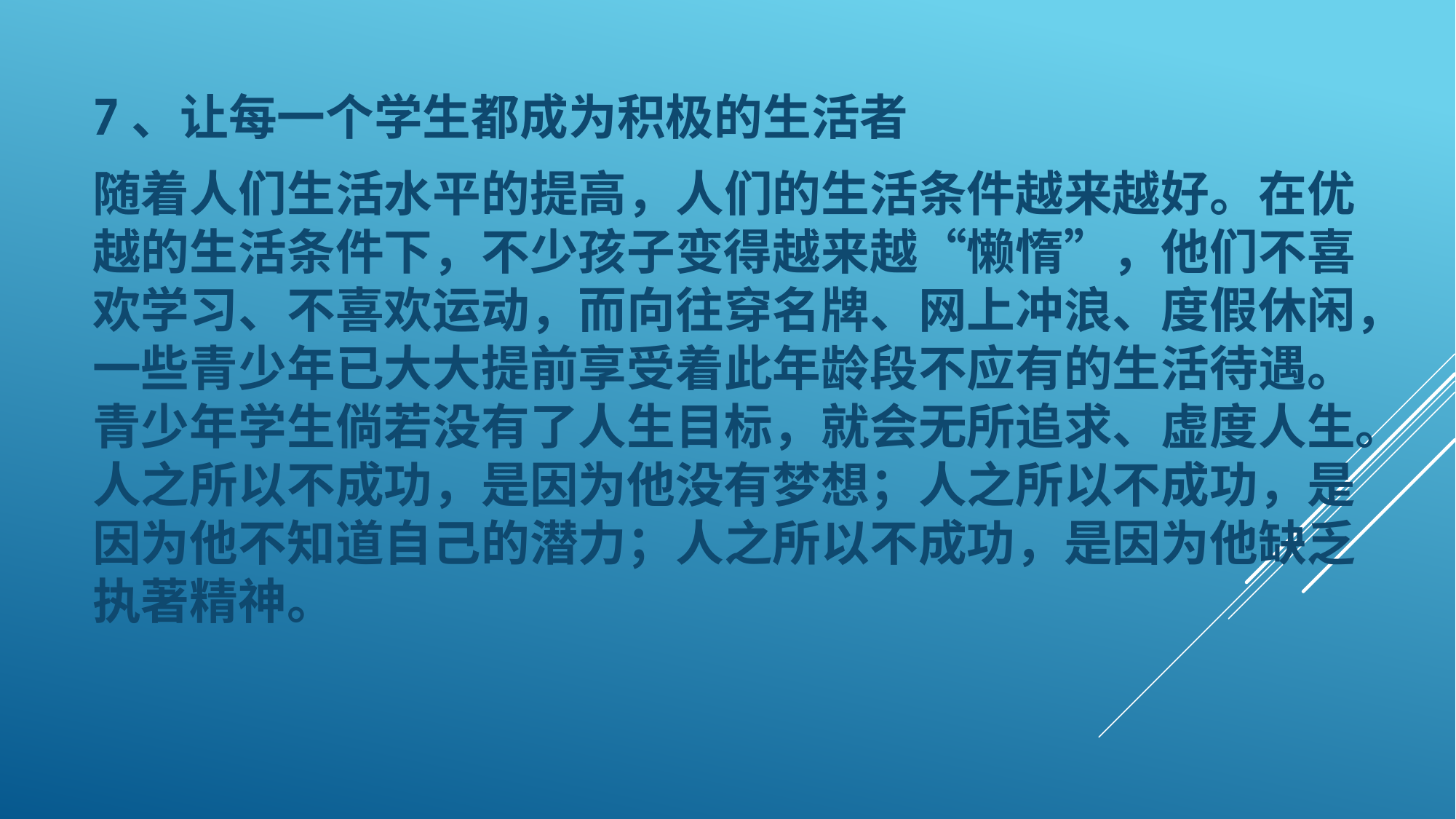

7、让每一个学生都成为积极的生活者
随着人们生活水平的提高，人们的生活条件越来越好。在优越的生活条件下，不少孩子变得越来越“懒惰”，他们不喜欢学习、不喜欢运动，而向往穿名牌、网上冲浪、度假休闲，一些青少年已大大提前享受着此年龄段不应有的生活待遇。青少年学生倘若没有了人生目标，就会无所追求、虚度人生。人之所以不成功，是因为他没有梦想；人之所以不成功，是因为他不知道自己的潜力；人之所以不成功，是因为他缺乏执著精神。